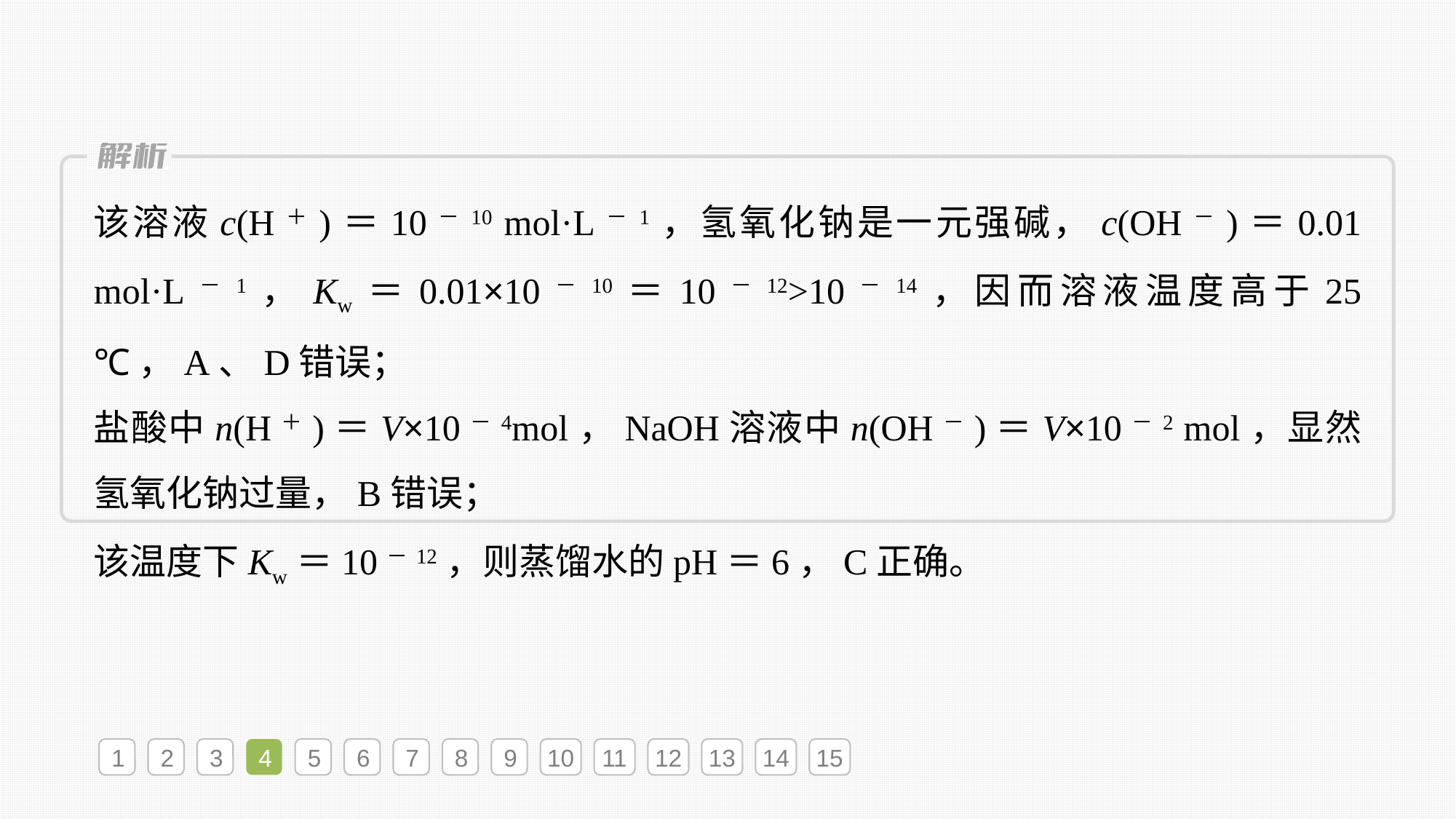

该溶液c(H＋)＝10－10 mol·L－1，氢氧化钠是一元强碱，c(OH－)＝0.01 mol·L－1，Kw＝0.01×10－10＝10－12>10－14，因而溶液温度高于25 ℃，A、D错误；
盐酸中n(H＋)＝V×10－4mol，NaOH溶液中n(OH－)＝V×10－2 mol，显然氢氧化钠过量，B错误；
该温度下Kw＝10－12，则蒸馏水的pH＝6，C正确。
1
2
3
4
5
6
7
8
9
10
11
12
13
14
15